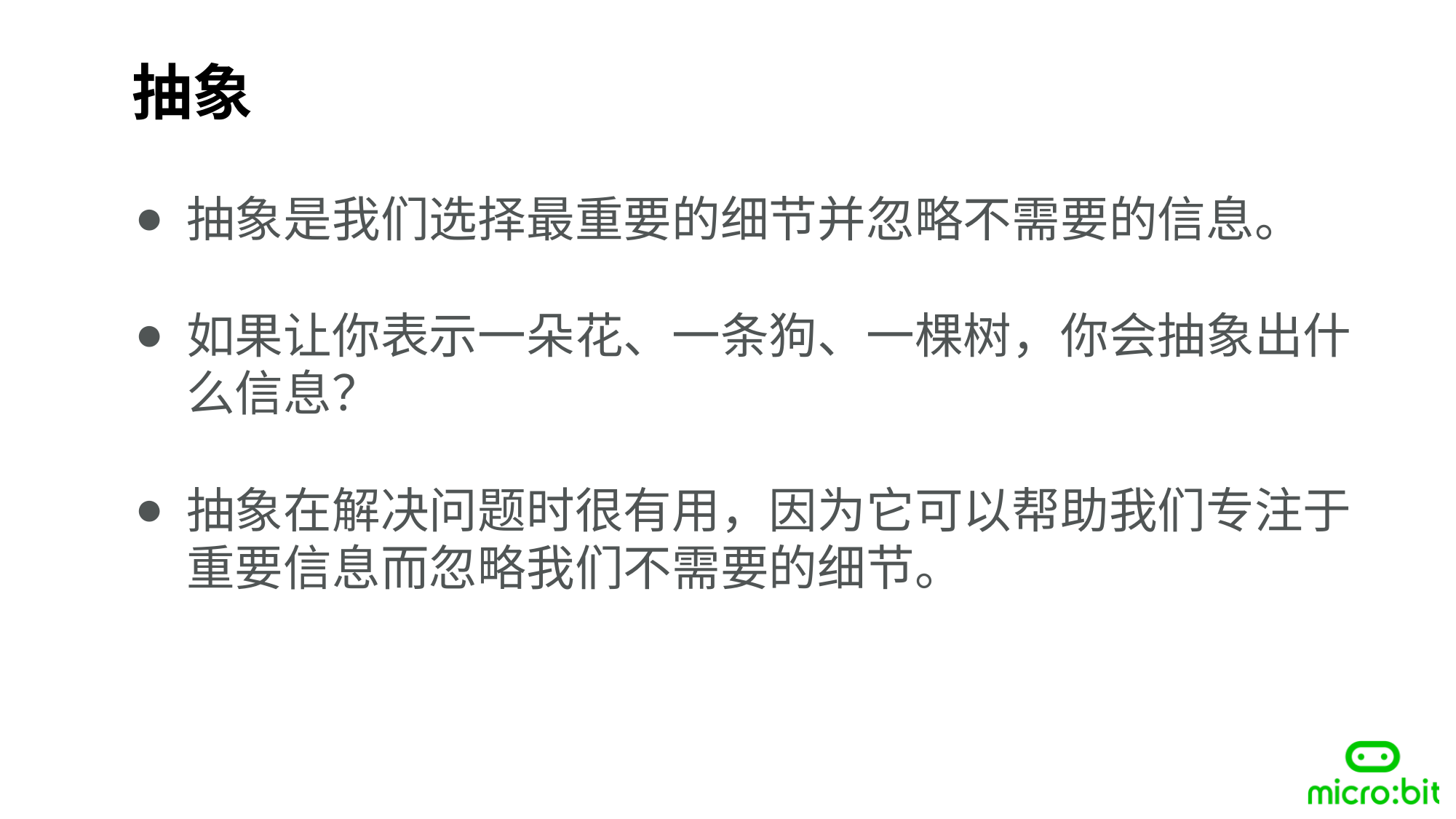

抽象

抽象是我们选择最重要的细节并忽略不需要的信息。

如果让你表示一朵花、一条狗、一棵树，你会抽象出什么信息？

抽象在解决问题时很有用，因为它可以帮助我们专注于重要信息而忽略我们不需要的细节。